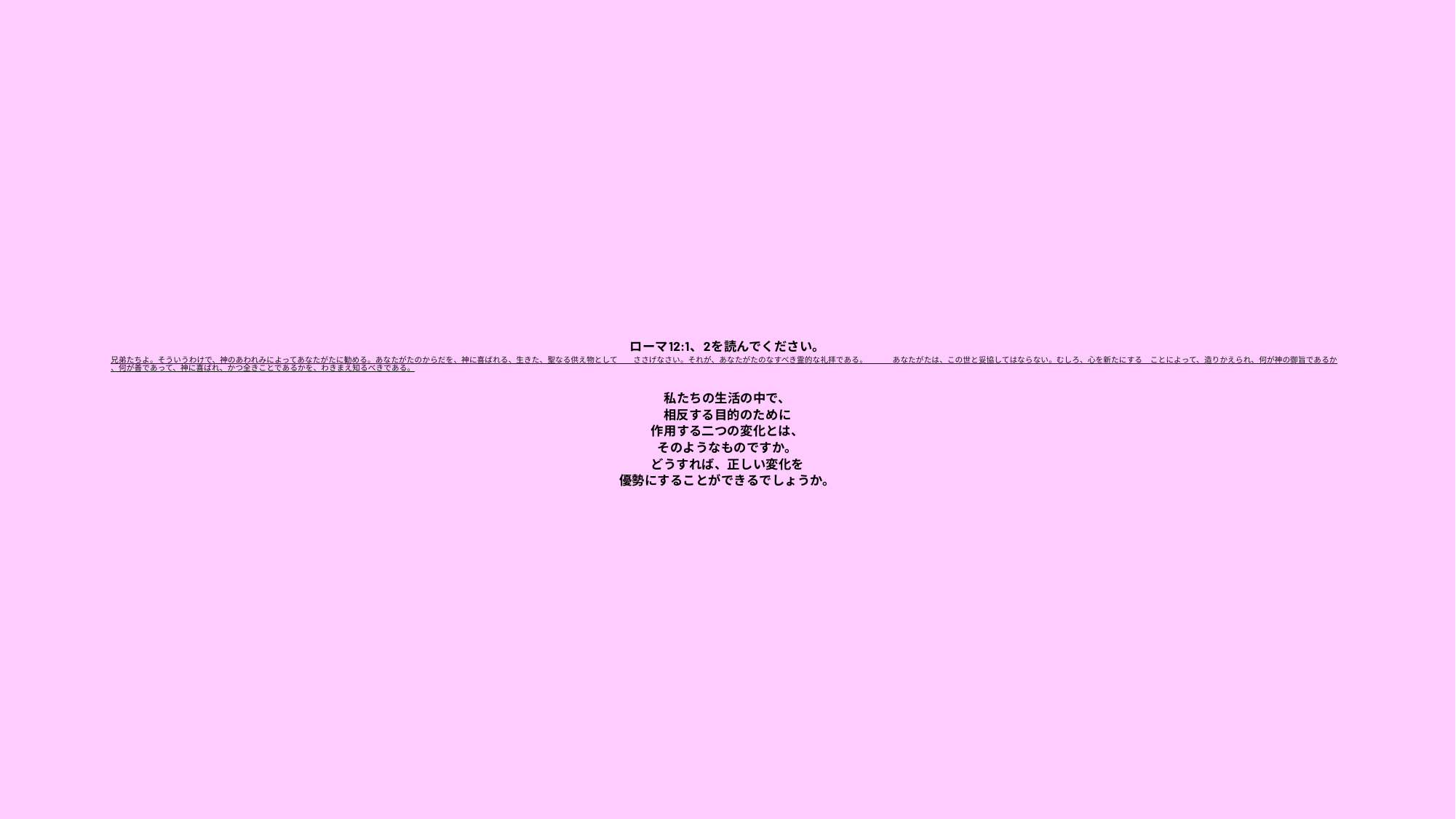

# ローマ12:1、2を読んでください。 兄弟たちよ。そういうわけで、神のあわれみによってあなたがたに勧める。あなたがたのからだを、神に喜ばれる、生きた、聖なる供え物として　　ささげなさい。それが、あなたがたのなすべき霊的な礼拝である。 　　　あなたがたは、この世と妥協してはならない。むしろ、心を新たにする　ことによって、造りかえられ、何が神の御旨であるか、何が善であって、神に喜ばれ、かつ全きことであるかを、わきまえ知るべきである。 私たちの生活の中で、 相反する目的のために 作用する二つの変化とは、 そのようなものですか。 どうすれば、正しい変化を 優勢にすることができるでしょうか。